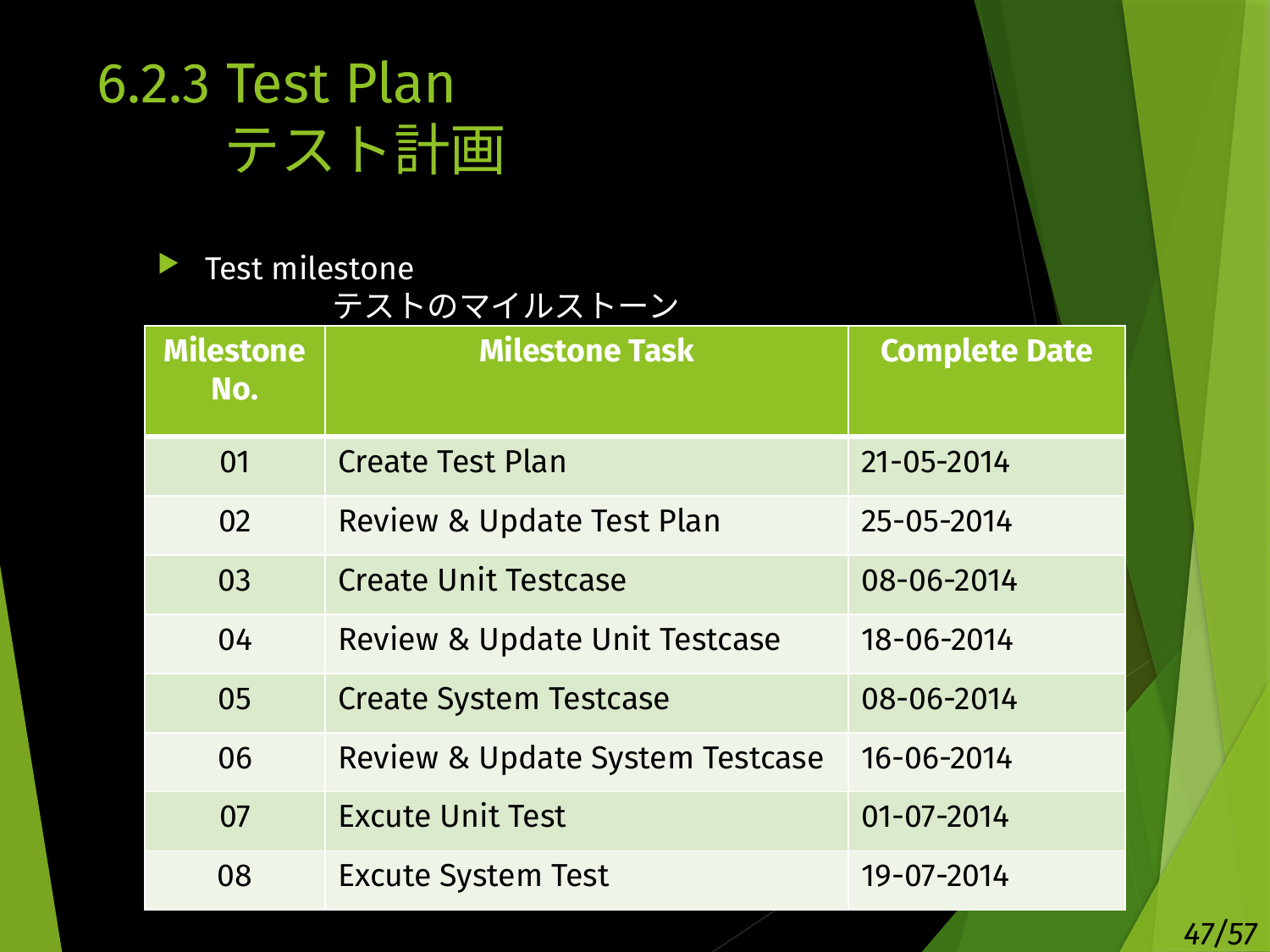

# 6.2.3 Test Plan テスト計画
Test milestone
	テストのマイルストーン

| Milestone No. | Milestone Task | Complete Date |
| --- | --- | --- |
| 01 | Create Test Plan | 21-05-2014 |
| 02 | Review & Update Test Plan | 25-05-2014 |
| 03 | Create Unit Testcase | 08-06-2014 |
| 04 | Review & Update Unit Testcase | 18-06-2014 |
| 05 | Create System Testcase | 08-06-2014 |
| 06 | Review & Update System Testcase | 16-06-2014 |
| 07 | Excute Unit Test | 01-07-2014 |
| 08 | Excute System Test | 19-07-2014 |
47/57